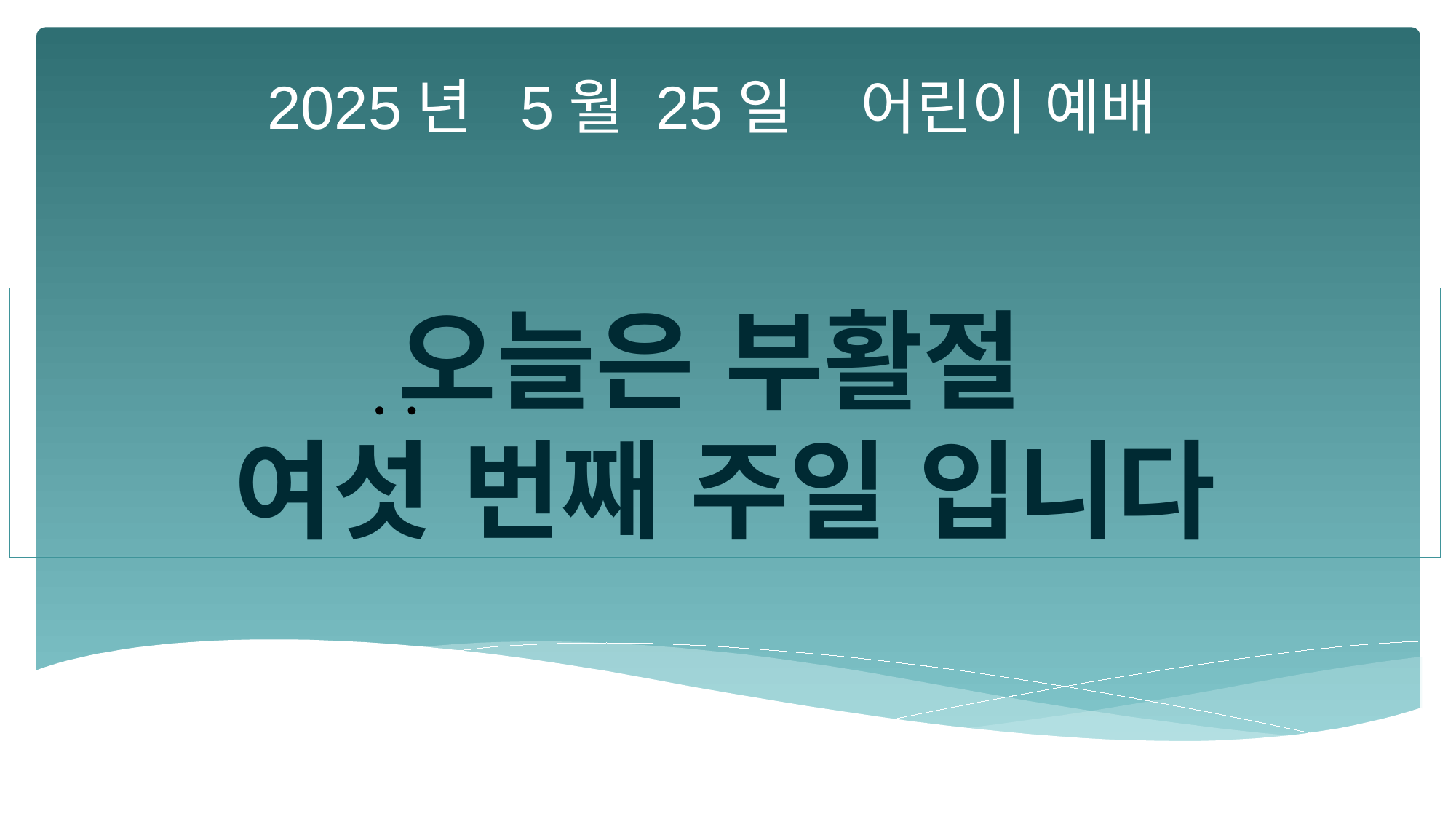

2025년  5월 25일    어린이 예배
오늘은 부활절
여섯 번째 주일 입니다
•
•
•